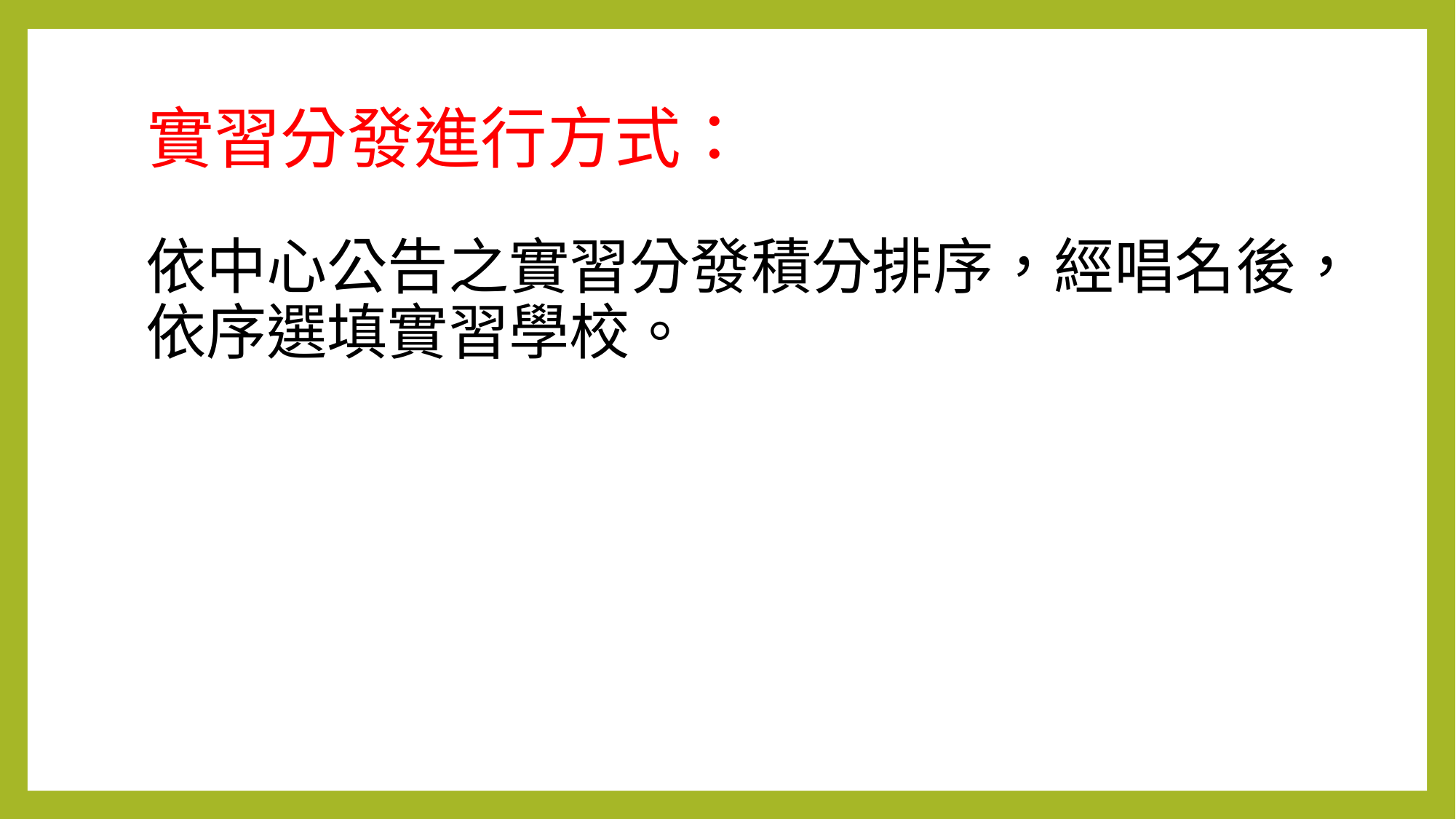

# 實習分發進行方式：
依中心公告之實習分發積分排序，經唱名後，依序選填實習學校。